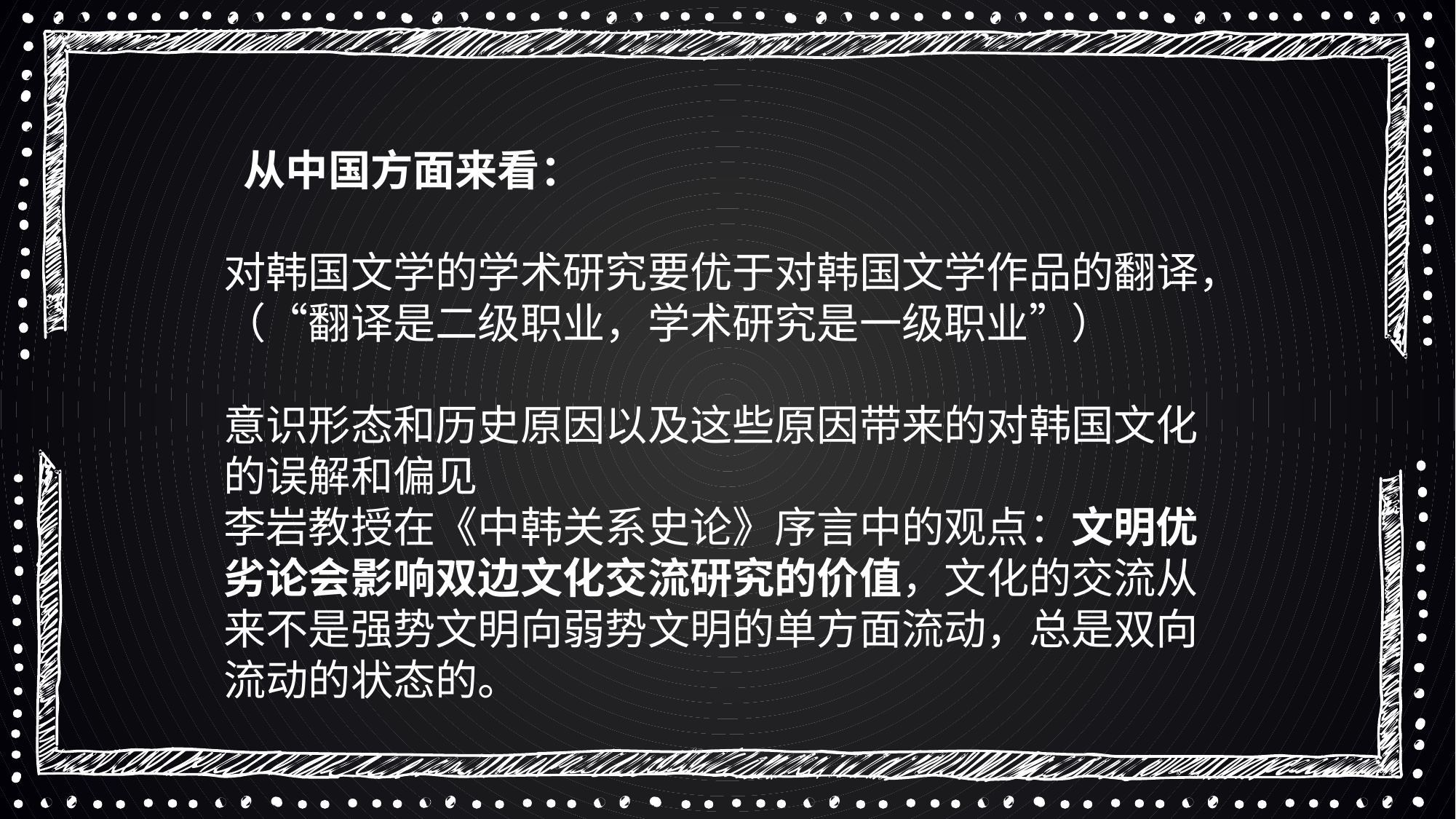

从中国方面来看：

对韩国文学的学术研究要优于对韩国文学作品的翻译，（“翻译是二级职业，学术研究是一级职业”）

意识形态和历史原因以及这些原因带来的对韩国文化的误解和偏见
李岩教授在《中韩关系史论》序言中的观点：文明优劣论会影响双边文化交流研究的价值，文化的交流从来不是强势文明向弱势文明的单方面流动，总是双向流动的状态的。